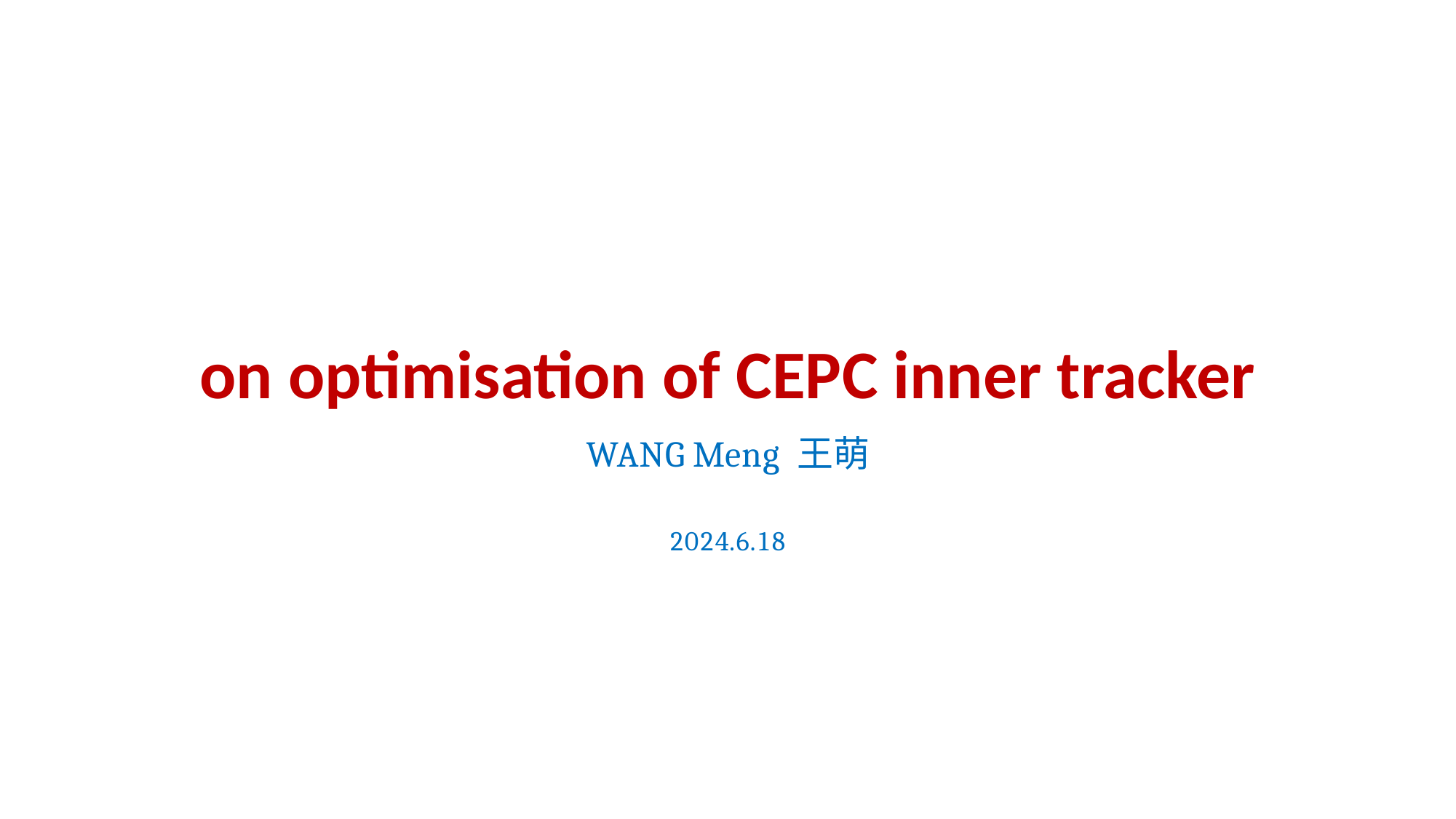

# on optimisation of CEPC inner tracker
WANG Meng 王萌

2024.6.18